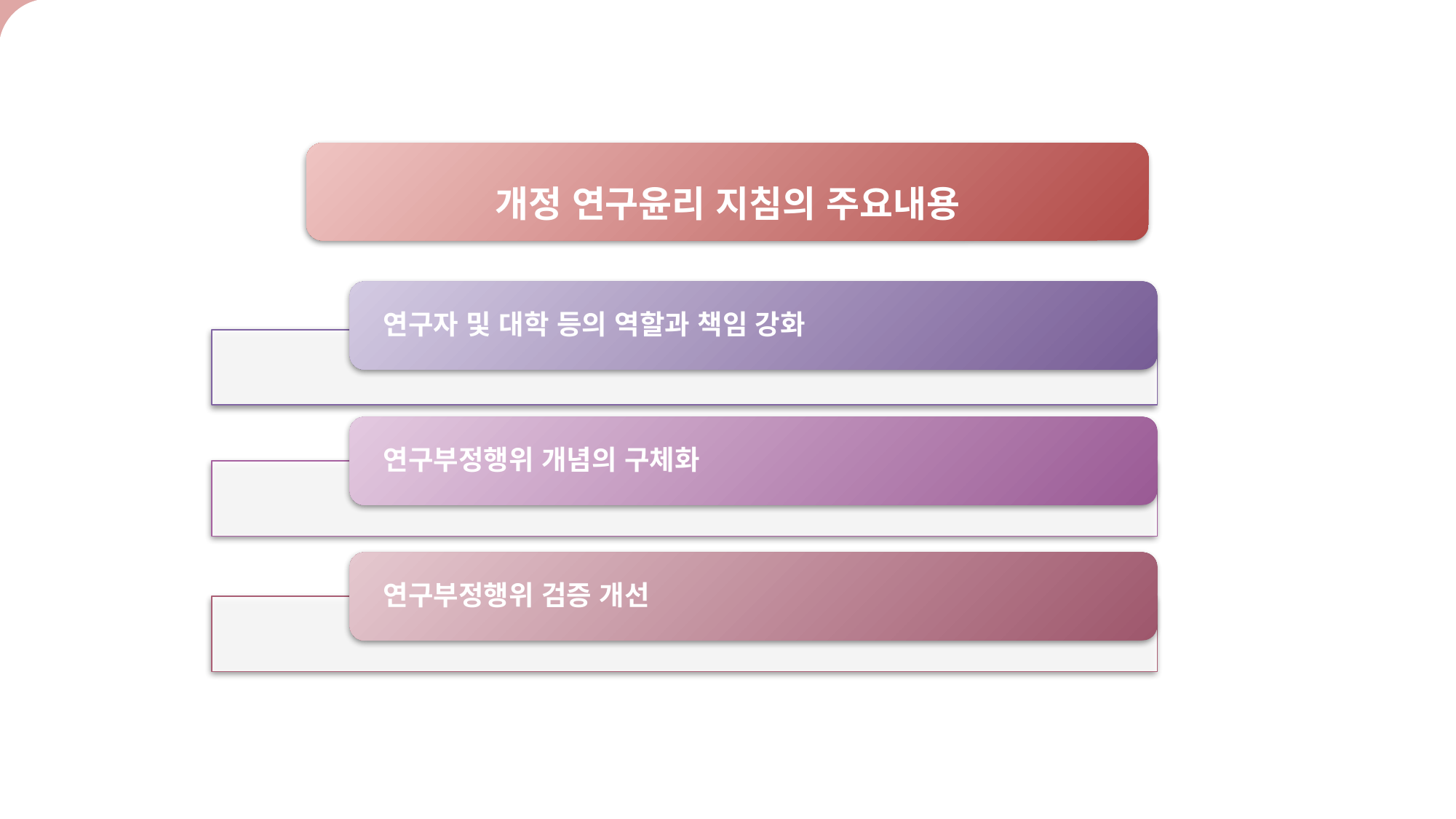

개정 연구윤리 지침의 주요내용
연구자 및 대학 등의 역할과 책임 강화
연구부정행위 개념의 구체화
연구부정행위 검증 개선